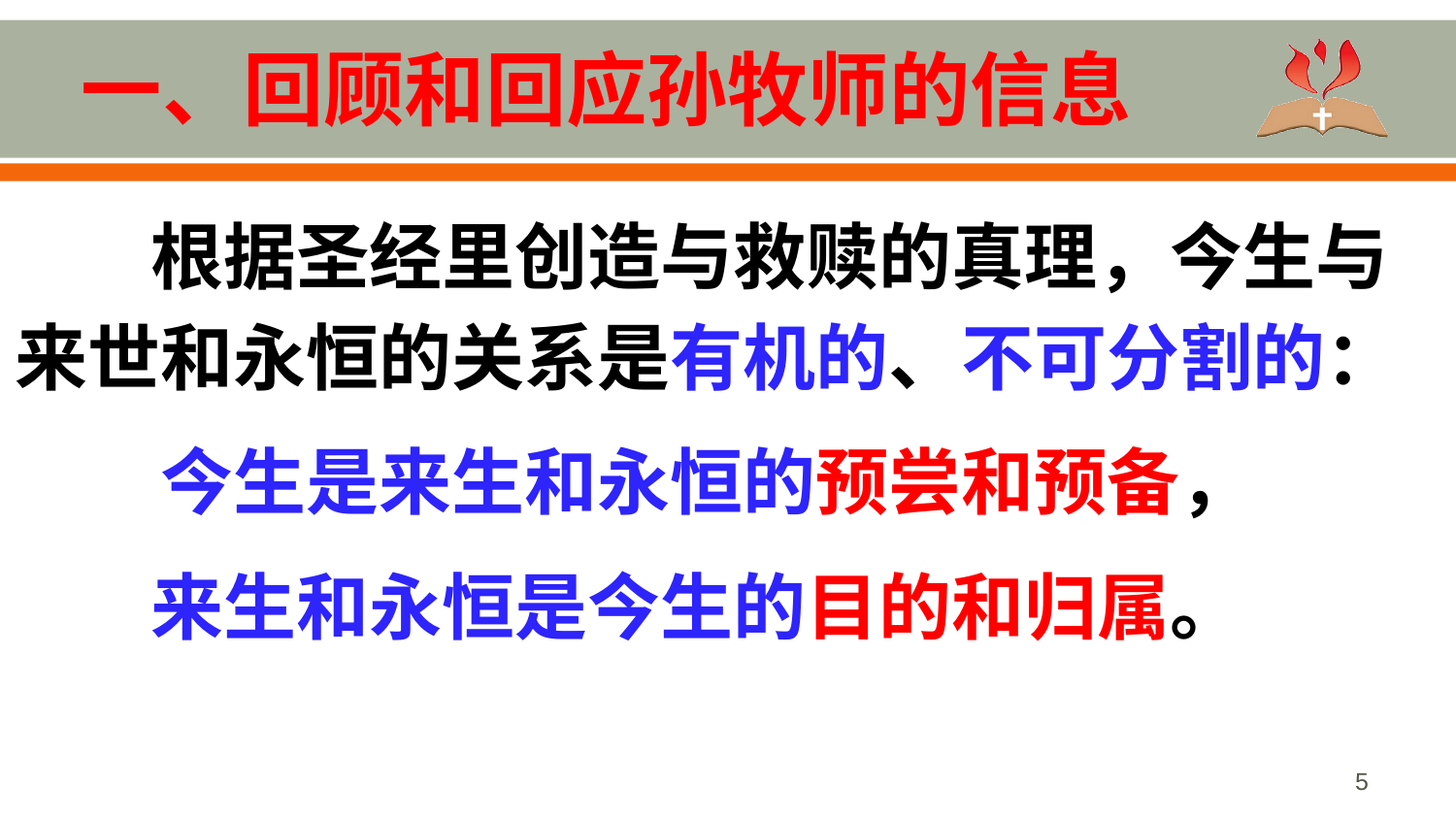

# 一、回顾和回应孙牧师的信息
根据圣经里创造与救赎的真理，今生与来世和永恒的关系是有机的、不可分割的：
	今生是来生和永恒的预尝和预备，
来生和永恒是今生的目的和归属。

5